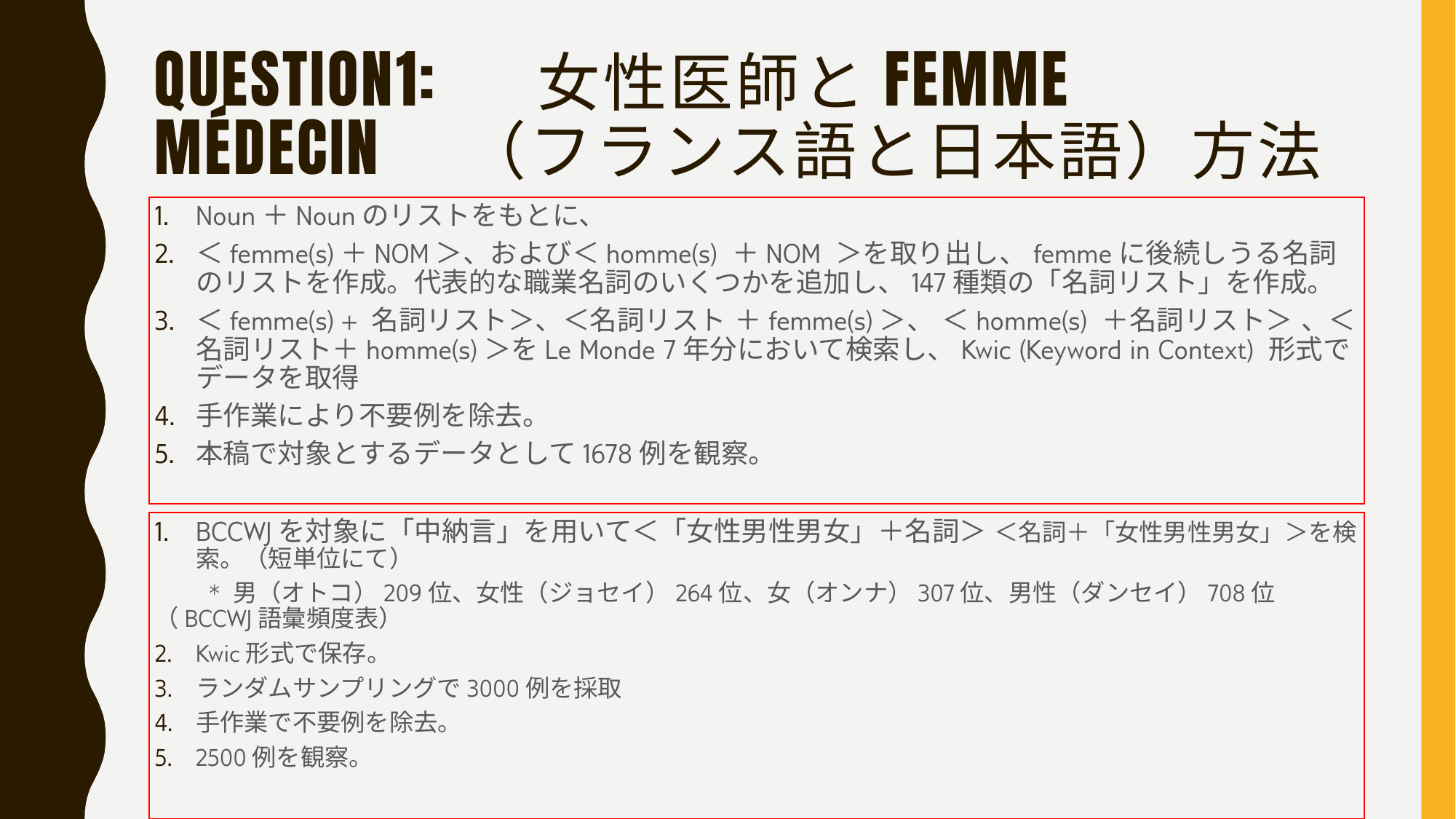

# Question1: 　女性医師とfemme médecin　（フランス語と日本語）方法
Noun＋Nounのリストをもとに、
＜femme(s)＋NOM＞、および＜homme(s) ＋NOM ＞を取り出し、femmeに後続しうる名詞のリストを作成。代表的な職業名詞のいくつかを追加し、147種類の「名詞リスト」を作成。
＜femme(s) + 名詞リスト＞、＜名詞リスト ＋femme(s)＞、 ＜homme(s) ＋名詞リスト＞ 、＜名詞リスト＋homme(s)＞をLe Monde 7年分において検索し、Kwic (Keyword in Context) 形式でデータを取得
手作業により不要例を除去。
本稿で対象とするデータとして1678例を観察。

BCCWJを対象に「中納言」を用いて＜「女性男性男女」＋名詞＞ ＜名詞＋「女性男性男女」＞を検索。（短単位にて）
　　* 男（オトコ）209位、女性（ジョセイ）264位、女（オンナ）307位、男性（ダンセイ）708位（BCCWJ語彙頻度表）
Kwic形式で保存。
ランダムサンプリングで3000例を採取
手作業で不要例を除去。
2500例を観察。